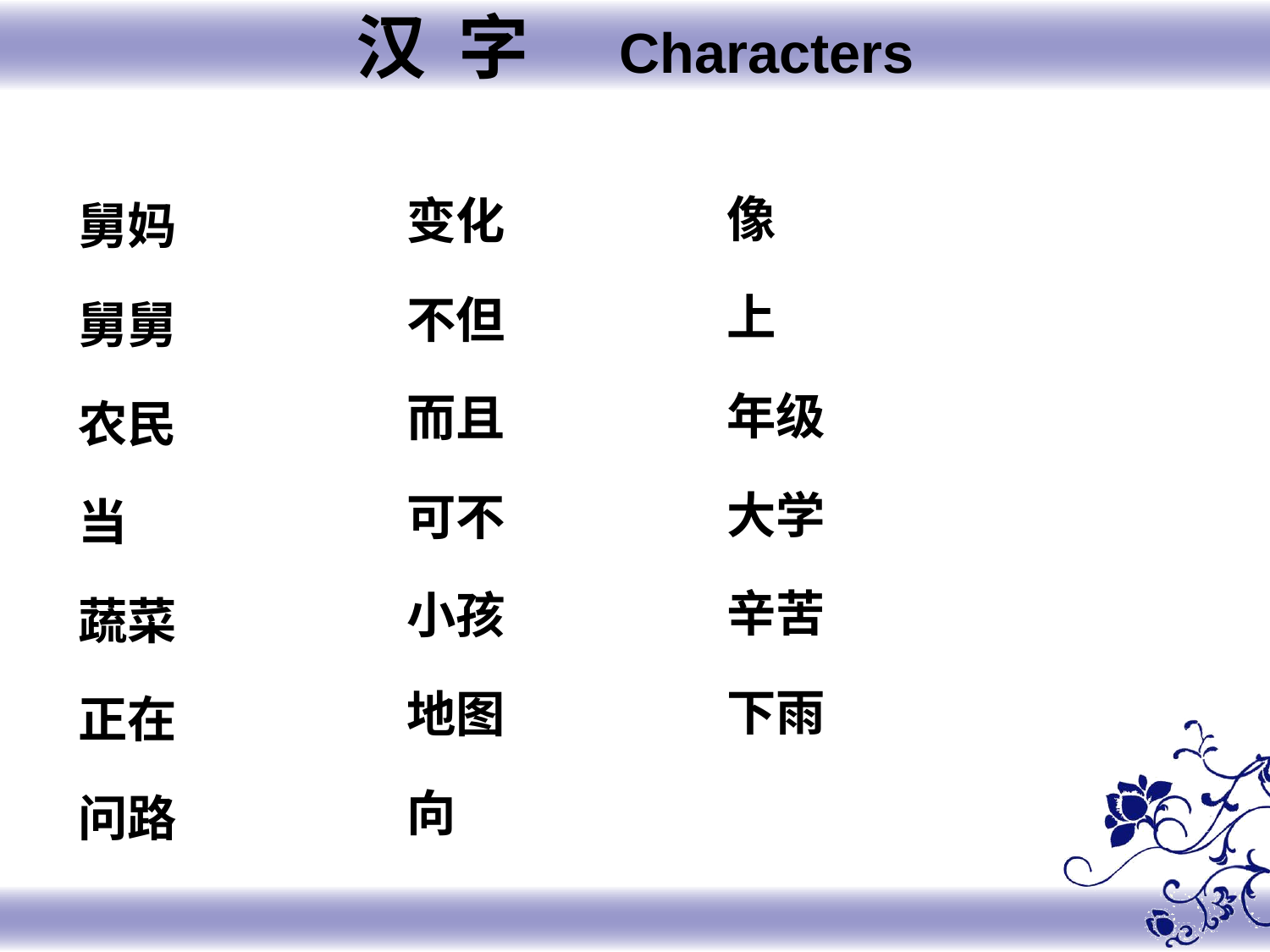

汉  字     Characters
像
上
年级
大学
辛苦
下雨
变化
不但
而且
可不
小孩
地图
向
舅妈
舅舅
农民
当
蔬菜
正在
问路